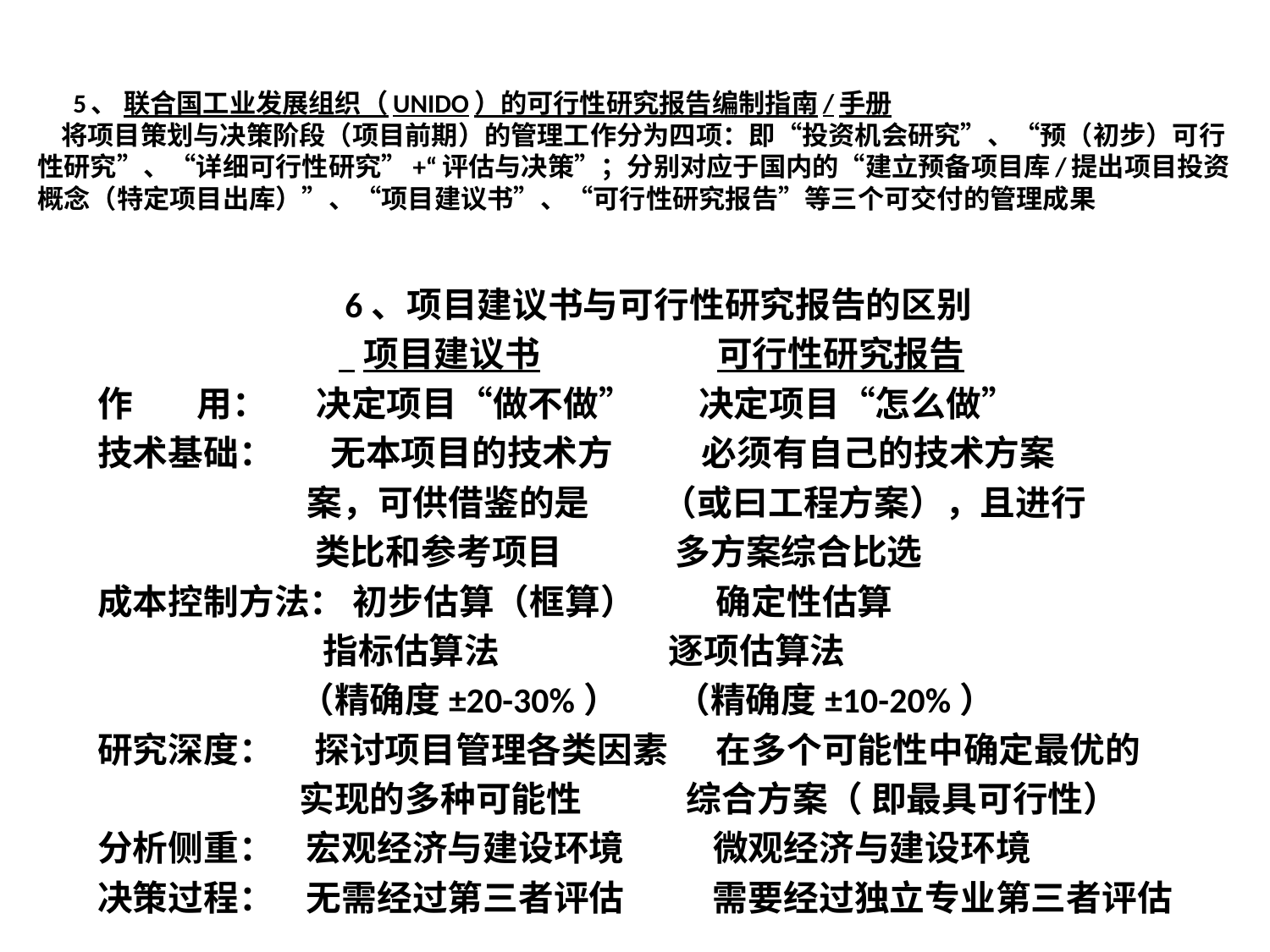

5、 联合国工业发展组织（UNIDO）的可行性研究报告编制指南/手册
    将项目策划与决策阶段（项目前期）的管理工作分为四项：即“投资机会研究”、“预（初步）可行性研究”、“详细可行性研究”+“评估与决策”；分别对应于国内的“建立预备项目库/提出项目投资概念（特定项目出库）”、“项目建议书”、“可行性研究报告”等三个可交付的管理成果
6、项目建议书与可行性研究报告的区别
                                项目建议书                      可行性研究报告
作        用：      决定项目“做不做”        决定项目“怎么做”
技术基础：       无本项目的技术方           必须有自己的技术方案
                         案，可供借鉴的是         （或曰工程方案），且进行
                          类比和参考项目              多方案综合比选
成本控制方法： 初步估算（框算）          确定性估算
                           指标估算法                     逐项估算法
                        （精确度±20-30%）       （精确度±10-20%）
研究深度：     探讨项目管理各类因素      在多个可能性中确定最优的
                        实现的多种可能性             综合方案（ 即最具可行性）
分析侧重：    宏观经济与建设环境           微观经济与建设环境
决策过程：    无需经过第三者评估           需要经过独立专业第三者评估